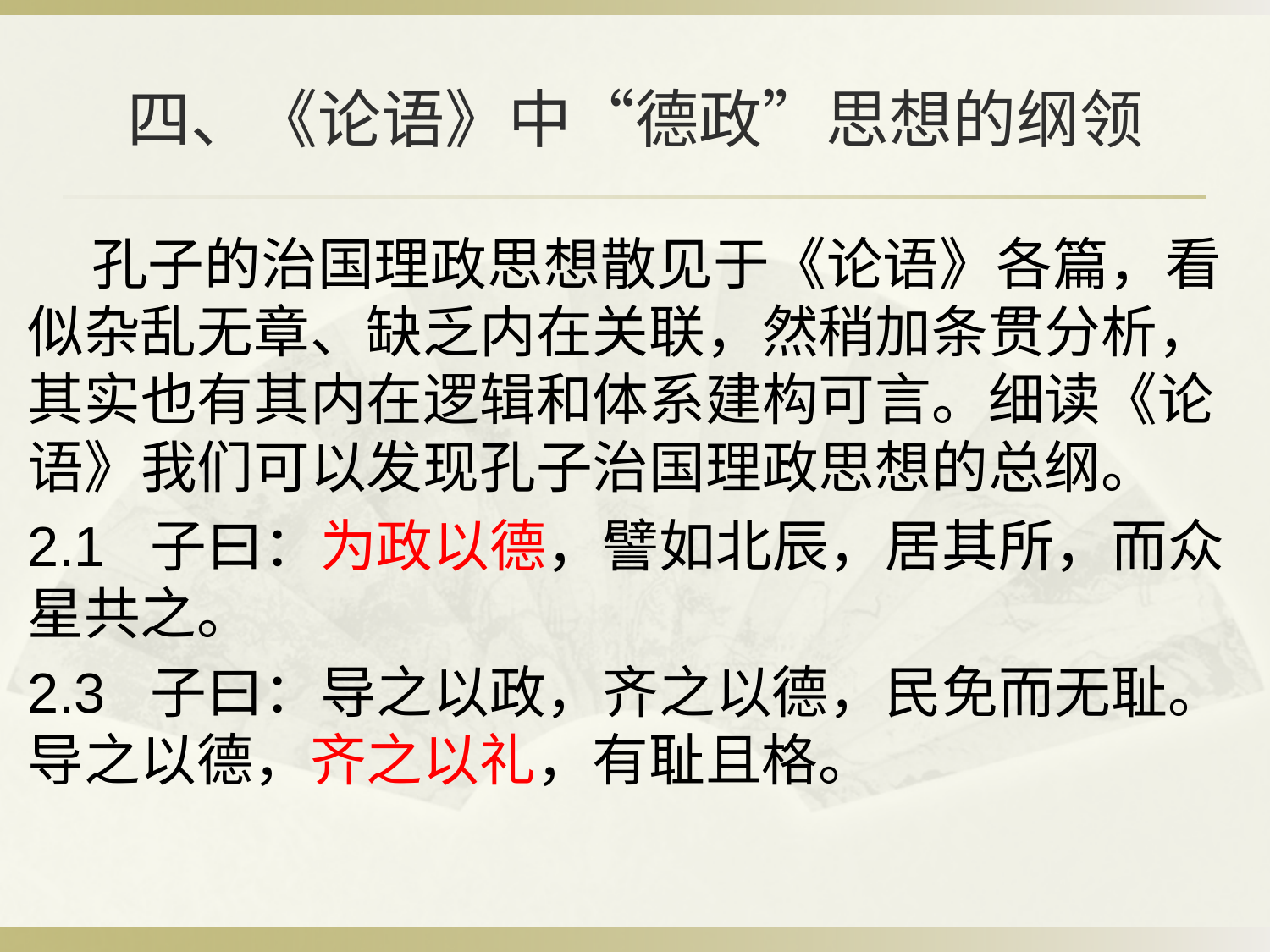

# 四、《论语》中“德政”思想的纲领
    孔子的治国理政思想散见于《论语》各篇，看似杂乱无章、缺乏内在关联，然稍加条贯分析，其实也有其内在逻辑和体系建构可言。细读《论语》我们可以发现孔子治国理政思想的总纲。
2.1  子曰：为政以德，譬如北辰，居其所，而众星共之。
2.3  子曰：导之以政，齐之以德，民免而无耻。导之以德，齐之以礼，有耻且格。